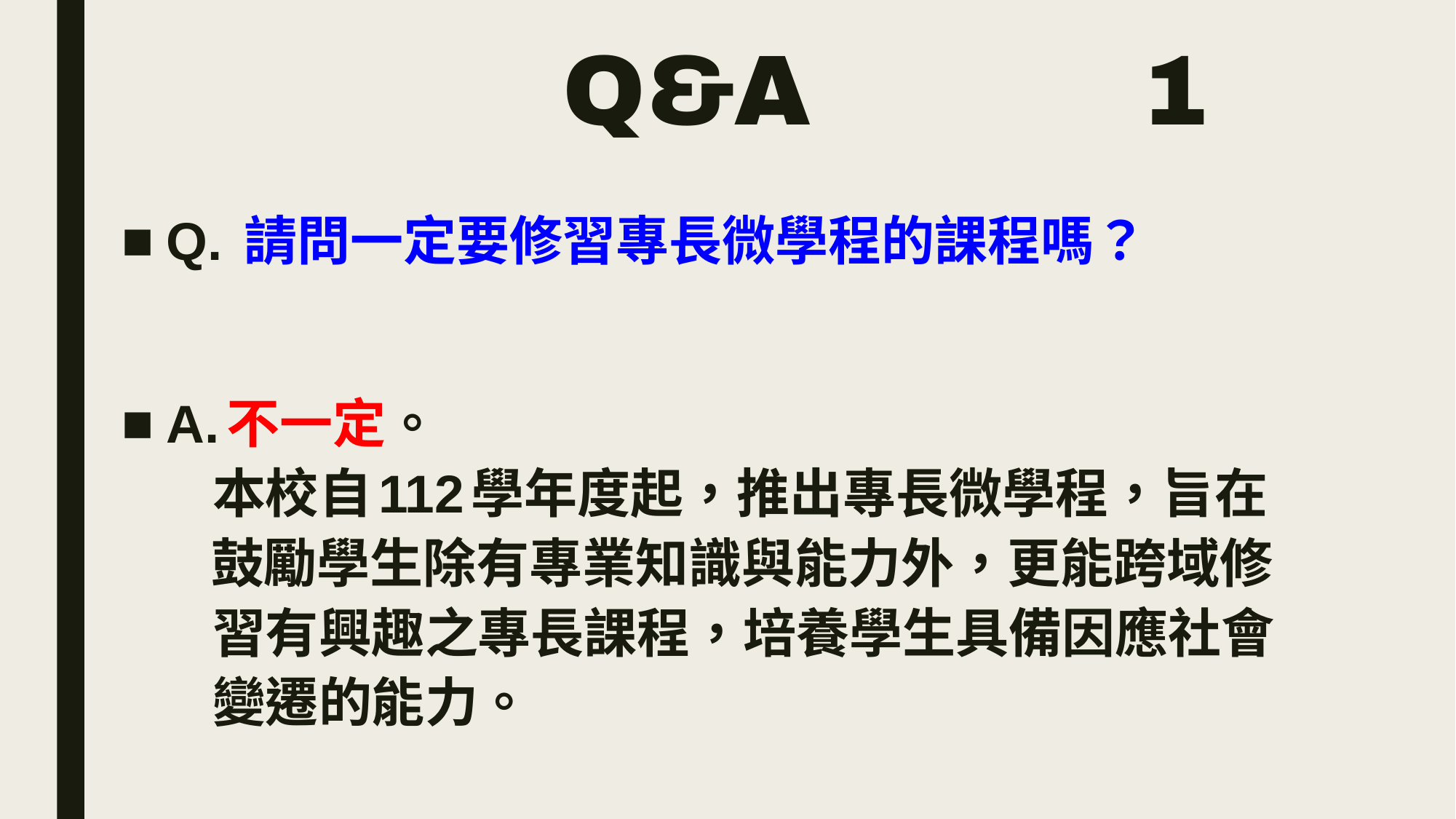

# Q&A          1

Q. 請問一定要修習專長微學程的課程嗎？

A.不一定。
       本校自112學年度起，推出專長微學程，旨在
       鼓勵學生除有專業知識與能力外，更能跨域修
       習有興趣之專長課程，培養學生具備因應社會
       變遷的能力。